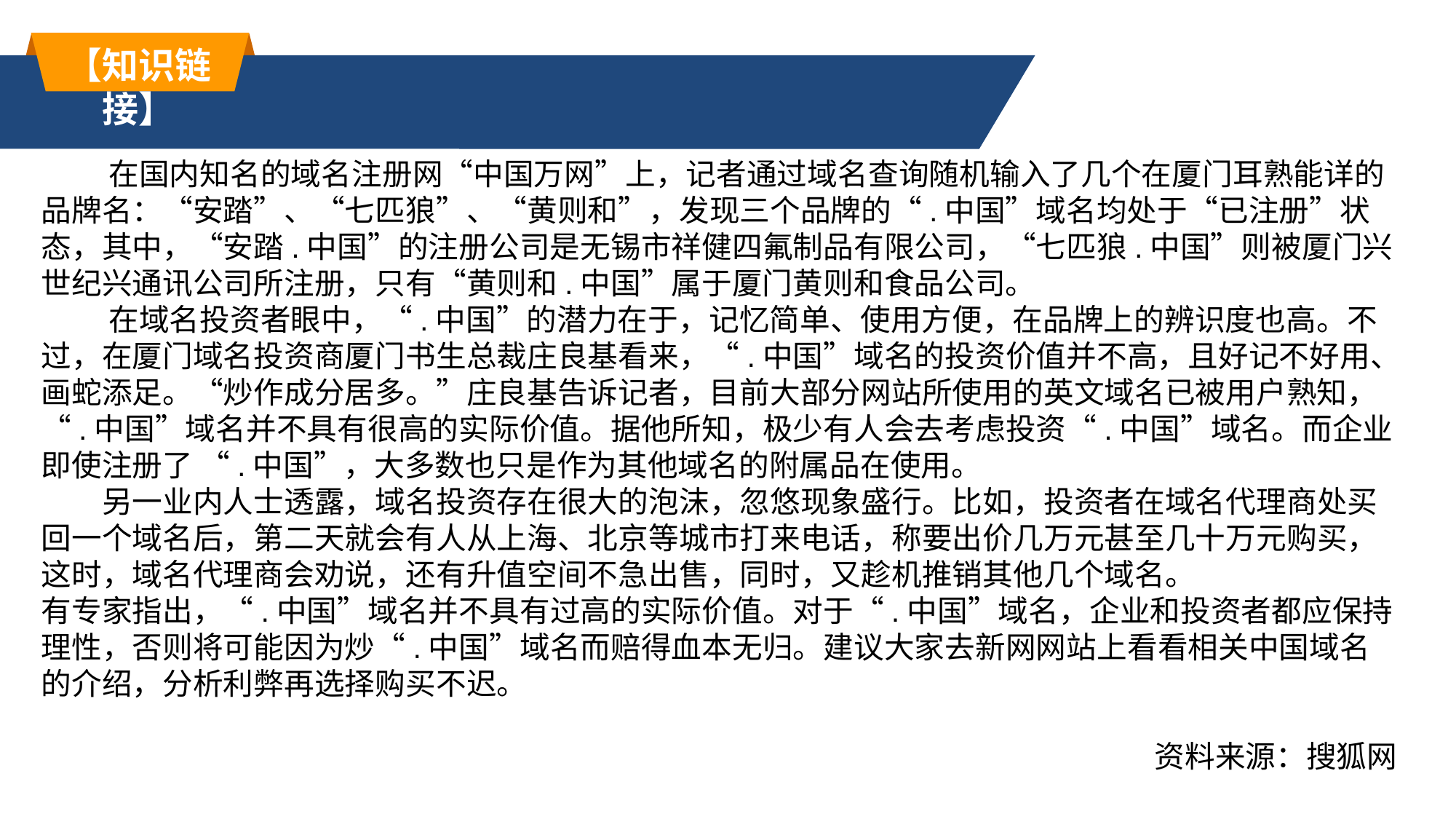

【知识链接】

         在国内知名的域名注册网“中国万网”上，记者通过域名查询随机输入了几个在厦门耳熟能详的品牌名：“安踏”、“七匹狼”、“黄则和”，发现三个品牌的“.中国”域名均处于“已注册”状态，其中，“安踏.中国”的注册公司是无锡市祥健四氟制品有限公司，“七匹狼.中国”则被厦门兴世纪兴通讯公司所注册，只有“黄则和.中国”属于厦门黄则和食品公司。
         在域名投资者眼中，“.中国”的潜力在于，记忆简单、使用方便，在品牌上的辨识度也高。不过，在厦门域名投资商厦门书生总裁庄良基看来，“.中国”域名的投资价值并不高，且好记不好用、画蛇添足。“炒作成分居多。”庄良基告诉记者，目前大部分网站所使用的英文域名已被用户熟知，“.中国”域名并不具有很高的实际价值。据他所知，极少有人会去考虑投资“.中国”域名。而企业即使注册了 “.中国”，大多数也只是作为其他域名的附属品在使用。
　　另一业内人士透露，域名投资存在很大的泡沫，忽悠现象盛行。比如，投资者在域名代理商处买回一个域名后，第二天就会有人从上海、北京等城市打来电话，称要出价几万元甚至几十万元购买，这时，域名代理商会劝说，还有升值空间不急出售，同时，又趁机推销其他几个域名。
有专家指出，“.中国”域名并不具有过高的实际价值。对于“.中国”域名，企业和投资者都应保持理性，否则将可能因为炒“.中国”域名而赔得血本无归。建议大家去新网网站上看看相关中国域名的介绍，分析利弊再选择购买不迟。

资料来源：搜狐网